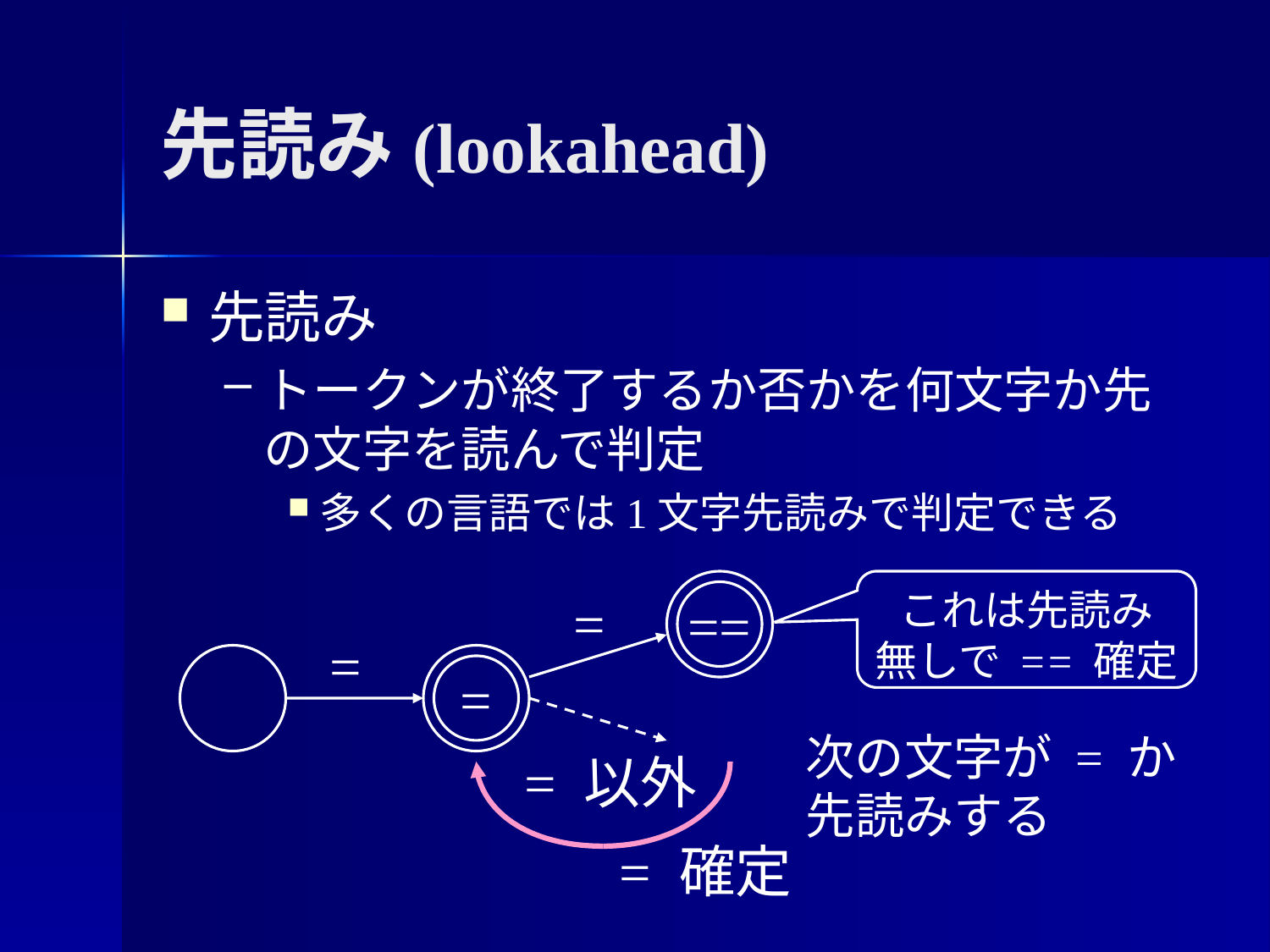

# 先読み(lookahead)
先読み
トークンが終了するか否かを何文字か先の文字を読んで判定
多くの言語では1文字先読みで判定できる
==
=

これは先読み
無しで = = 確定
=
=

= 以外
次の文字が = か
先読みする

= 確定